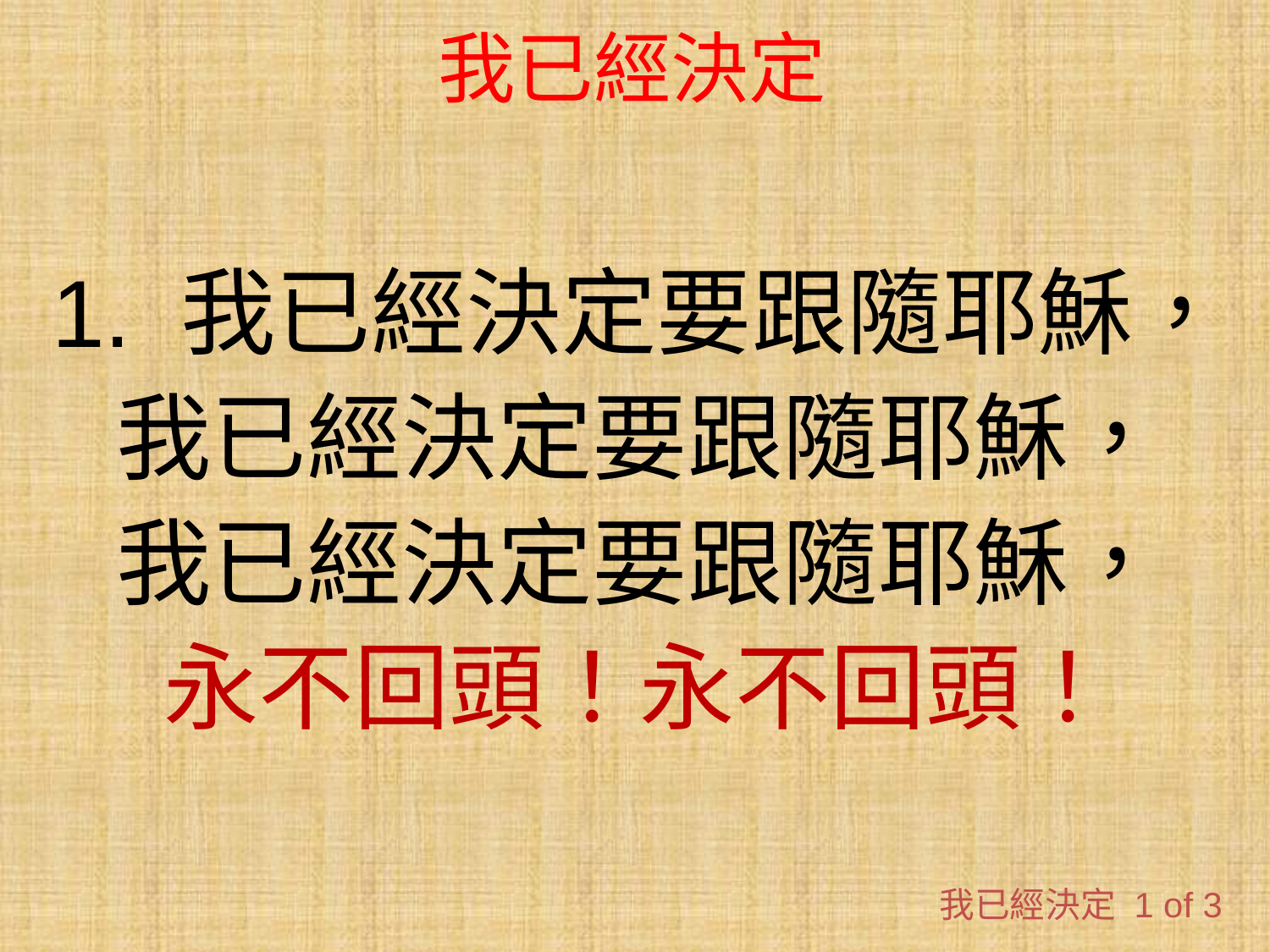

# 我已經決定
1. 我已經決定要跟隨耶穌，
我已經決定要跟隨耶穌，
我已經決定要跟隨耶穌，
永不回頭！永不回頭！
我已經決定 1 of 3